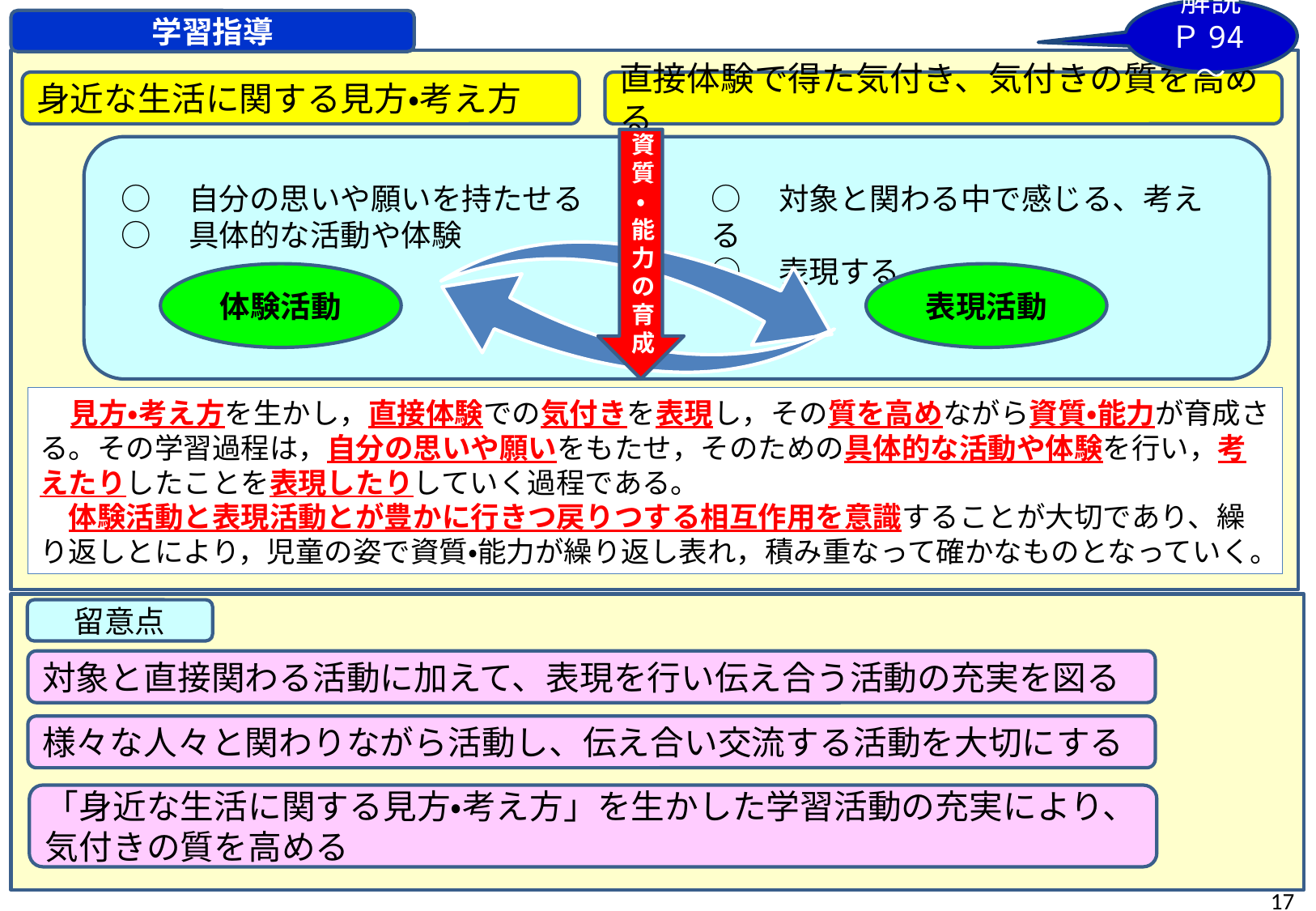

解説
Ｐ94～
学習指導

身近な生活に関する見方・考え方
直接体験で得た気付き、気付きの質を高める
資質・能力の育成

○　対象と関わる中で感じる、考える
○　表現する

○　自分の思いや願いを持たせる
○　具体的な活動や体験

体験活動
表現活動
　見方・考え方を生かし，直接体験での気付きを表現し，その質を高めながら資質・能力が育成さる。その学習過程は，自分の思いや願いをもたせ，そのための具体的な活動や体験を行い，考えたりしたことを表現したりしていく過程である。
　体験活動と表現活動とが豊かに行きつ戻りつする相互作用を意識することが大切であり、繰り返しとにより，児童の姿で資質・能力が繰り返し表れ，積み重なって確かなものとなっていく。

留意点
対象と直接関わる活動に加えて、表現を行い伝え合う活動の充実を図る
様々な人々と関わりながら活動し、伝え合い交流する活動を大切にする
「身近な生活に関する見方・考え方」を生かした学習活動の充実により、気付きの質を高める
17